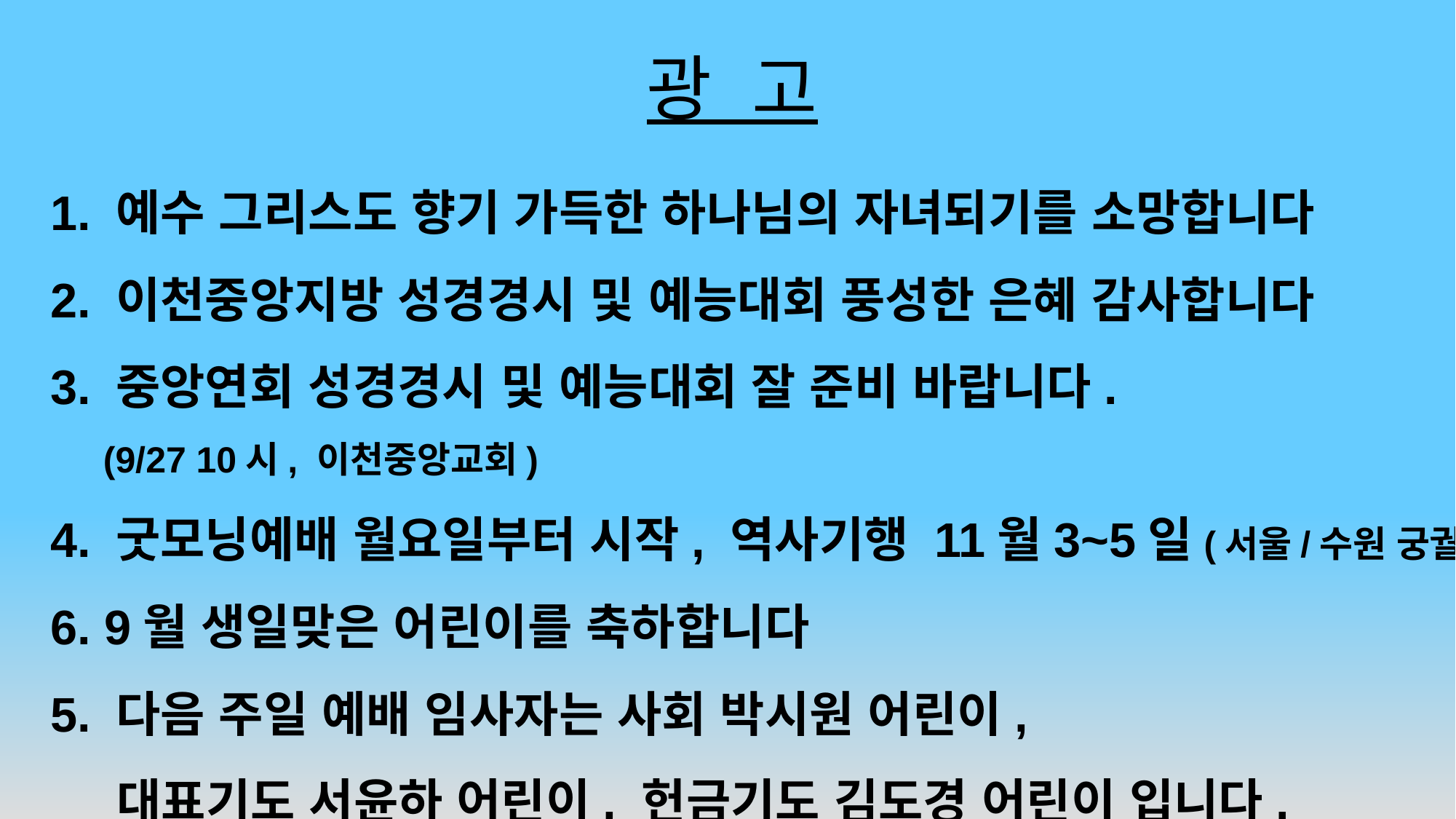

# 광  고
1. 예수 그리스도 향기 가득한 하나님의 자녀되기를 소망합니다
2. 이천중앙지방 성경경시 및 예능대회 풍성한 은혜 감사합니다
3. 중앙연회 성경경시 및 예능대회 잘 준비 바랍니다.
(9/27 10시, 이천중앙교회)
4. 굿모닝예배 월요일부터 시작, 역사기행 11월3~5일(서울/수원 궁궐)
6. 9월 생일맞은 어린이를 축하합니다
5. 다음 주일 예배 임사자는 사회 박시원 어린이,
    대표기도 서윤하 어린이, 헌금기도 김도경 어린이 입니다.